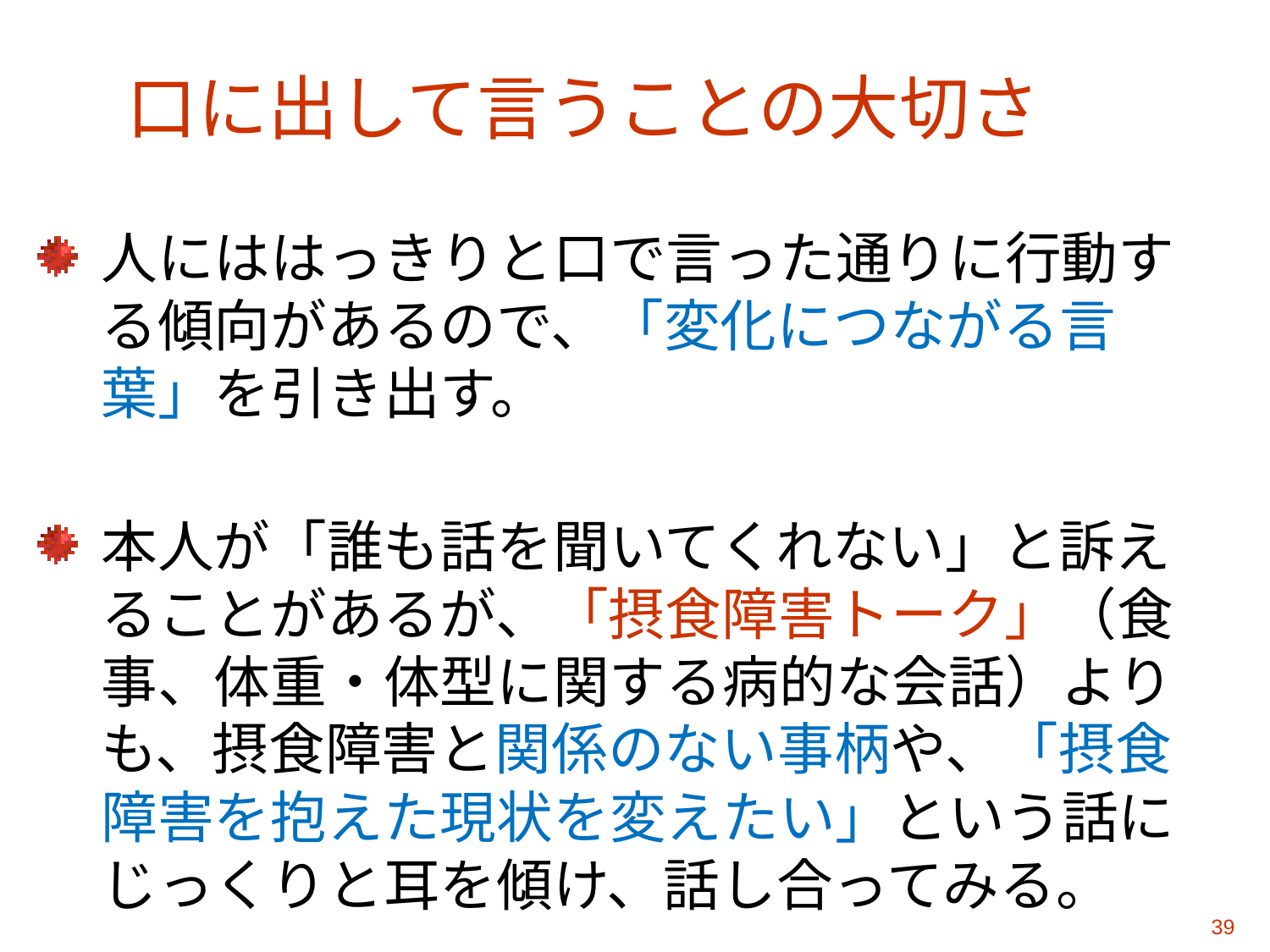

# 口に出して言うことの大切さ
人にははっきりと口で言った通りに行動する傾向があるので、「変化につながる言葉」を引き出す。

本人が「誰も話を聞いてくれない」と訴えることがあるが、「摂食障害トーク」（食事、体重・体型に関する病的な会話）よりも、摂食障害と関係のない事柄や、「摂食障害を抱えた現状を変えたい」という話にじっくりと耳を傾け、話し合ってみる。

39